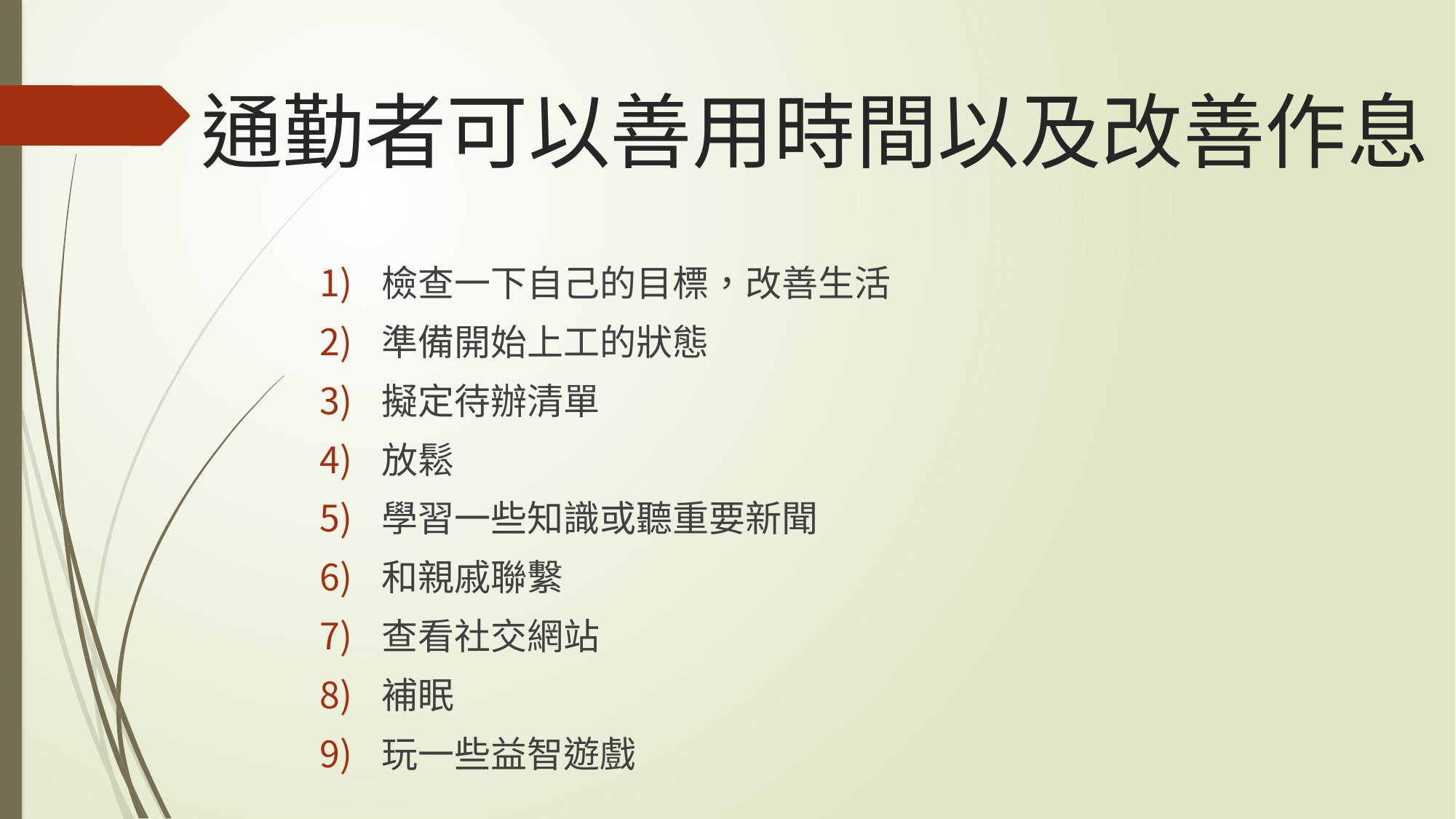

# 通勤者可以善用時間以及改善作息
檢查一下自己的目標，改善生活
準備開始上工的狀態
擬定待辦清單
放鬆
學習一些知識或聽重要新聞
和親戚聯繫
查看社交網站
補眠
玩一些益智遊戲